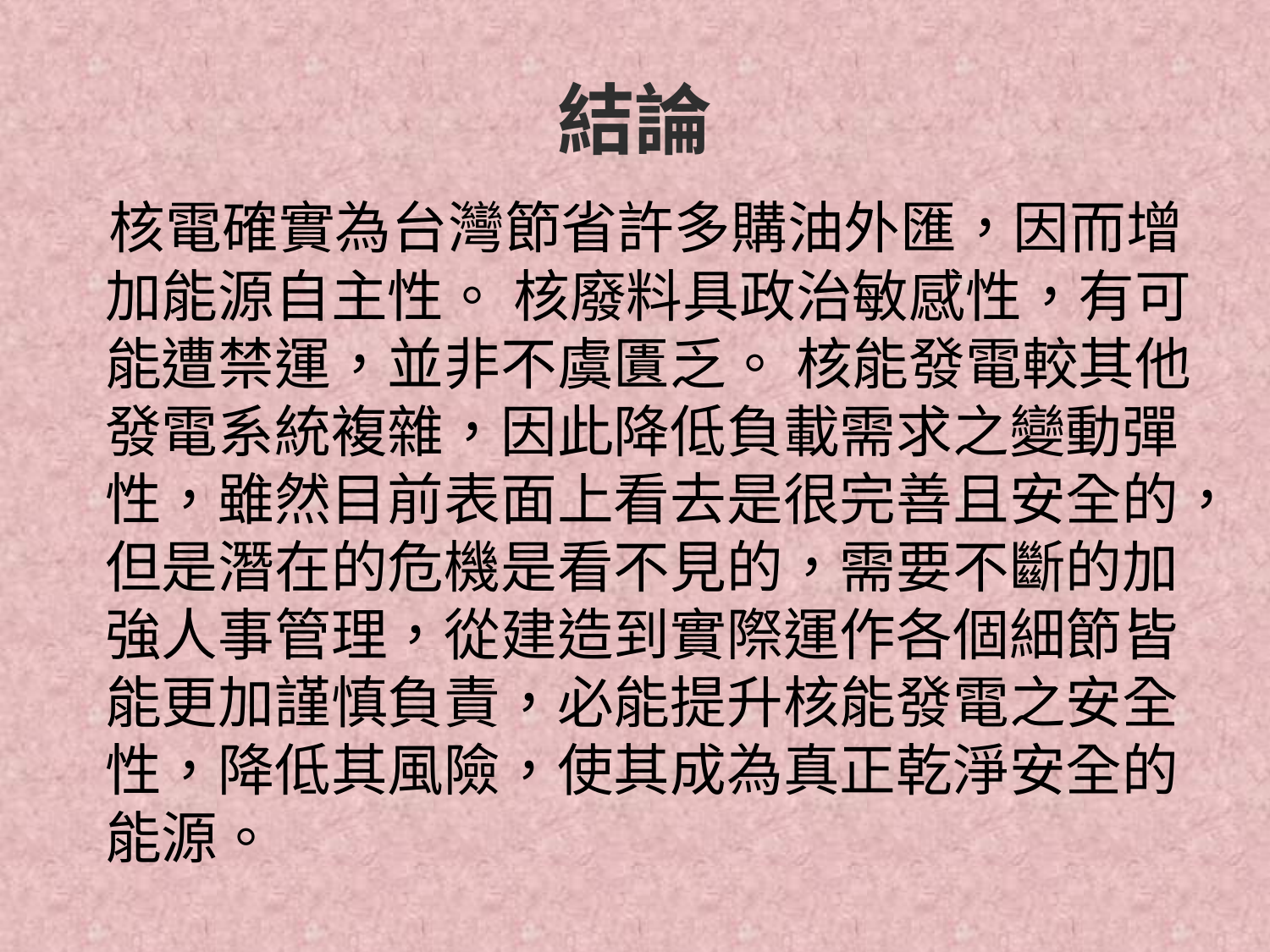

# 結論
   核電確實為台灣節省許多購油外匯，因而增加能源自主性。 核廢料具政治敏感性，有可能遭禁運，並非不虞匱乏。 核能發電較其他發電系統複雜，因此降低負載需求之變動彈性，雖然目前表面上看去是很完善且安全的，但是潛在的危機是看不見的，需要不斷的加強人事管理，從建造到實際運作各個細節皆能更加謹慎負責，必能提升核能發電之安全性，降低其風險，使其成為真正乾淨安全的能源。